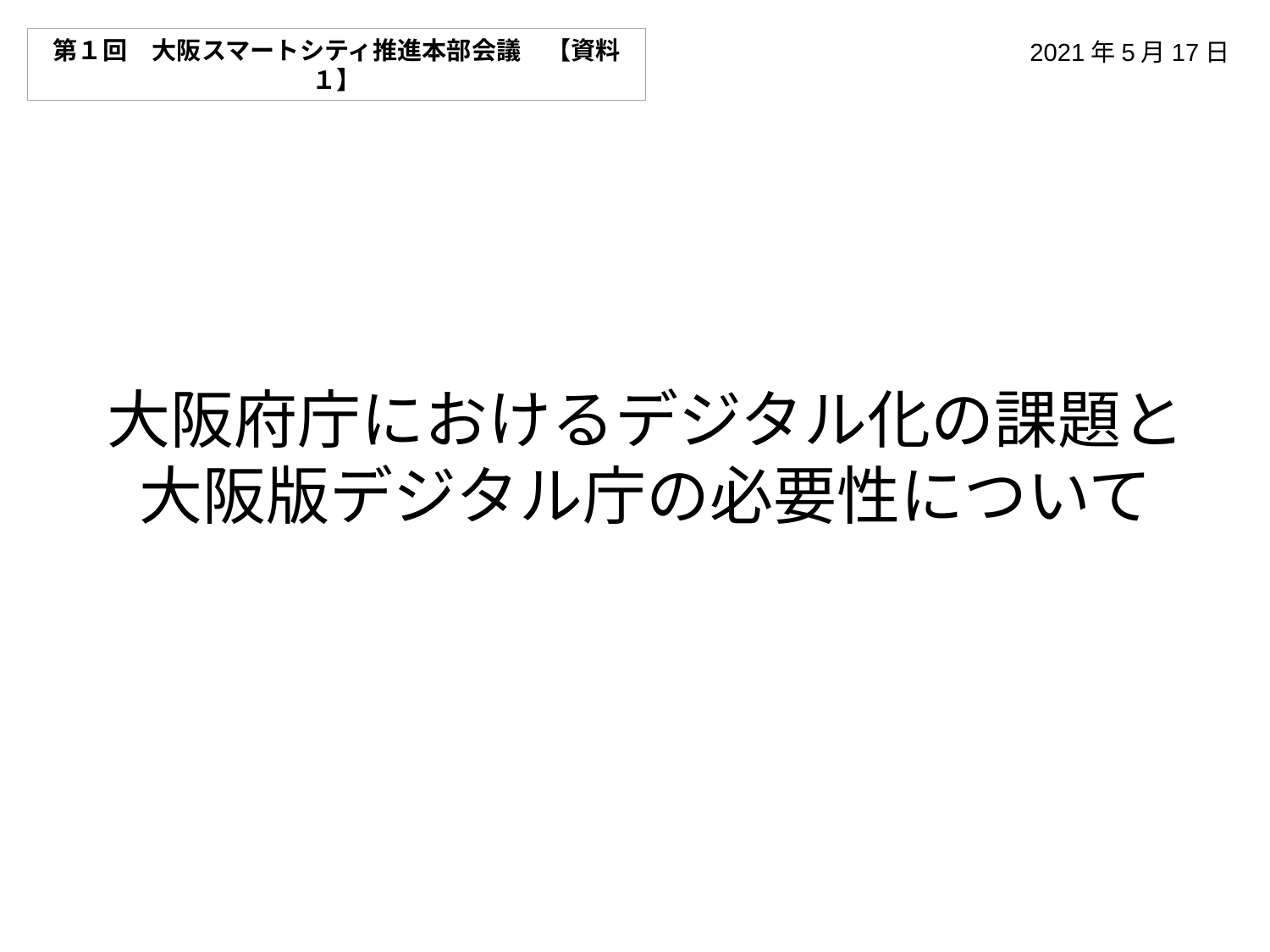

第１回　大阪スマートシティ推進本部会議　【資料１】
2021年5月17日
大阪府庁におけるデジタル化の課題と
大阪版デジタル庁の必要性について